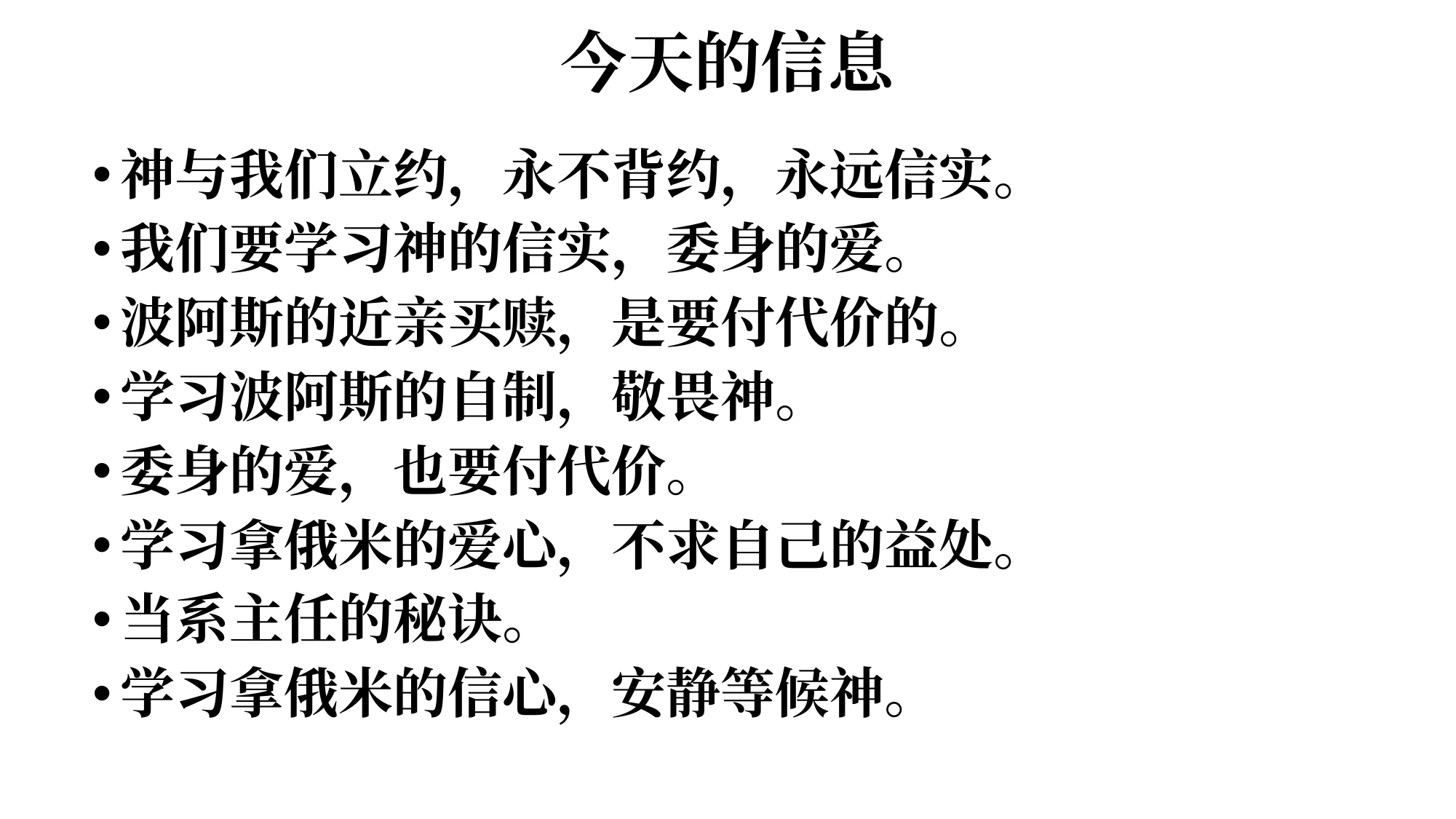

# 今天的信息
神与我们立约，永不背约，永远信实。
我们要学习神的信实，委身的爱。
波阿斯的近亲买赎，是要付代价的。
学习波阿斯的自制，敬畏神。
委身的爱，也要付代价。
学习拿俄米的爱心，不求自己的益处。
当系主任的秘诀。
学习拿俄米的信心，安静等候神。